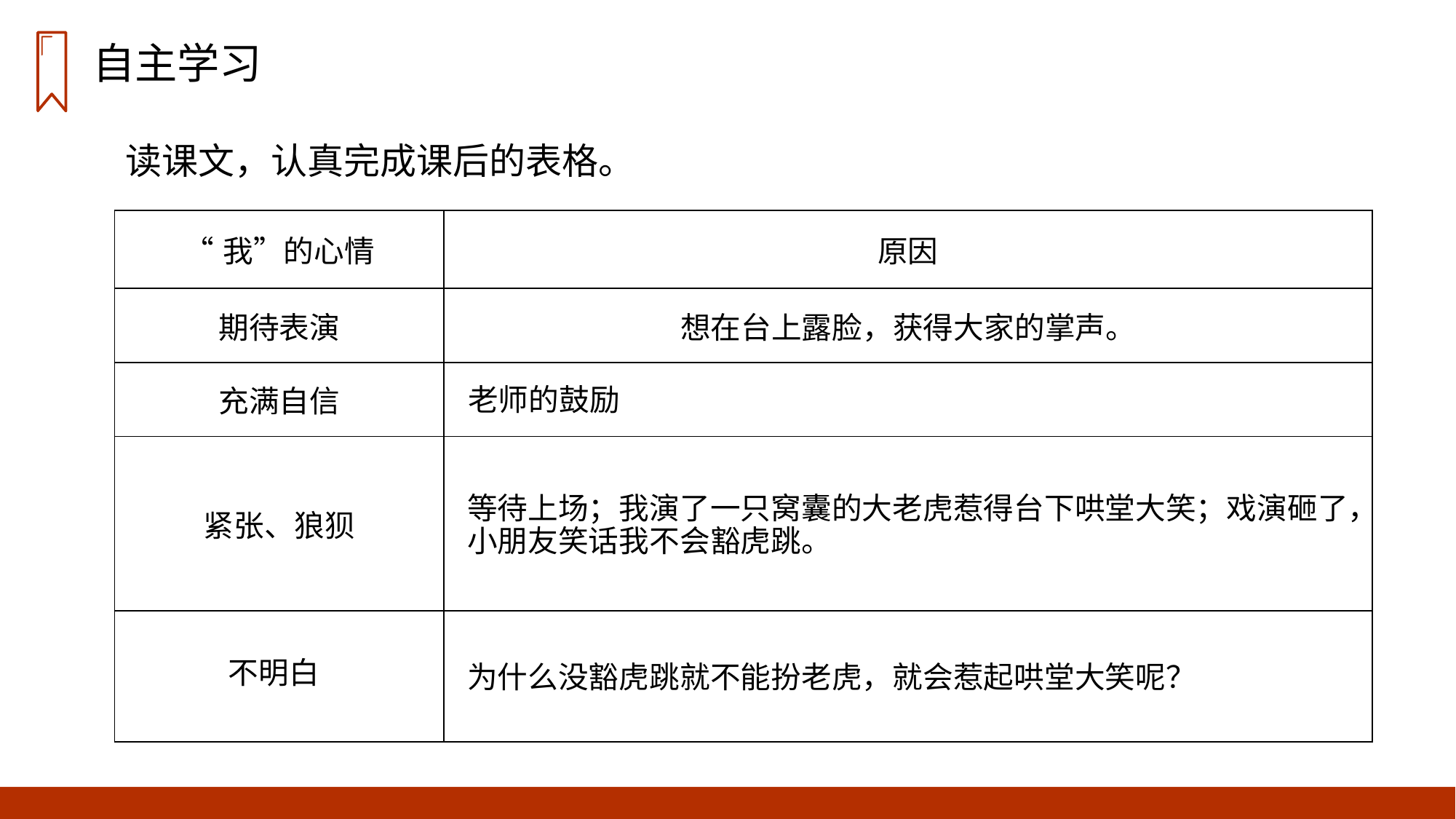

自主学习
读课文，认真完成课后的表格。
| “我”的心情 | 原因 |
| --- | --- |
| 期待表演 | 想在台上露脸，获得大家的掌声。 |
| 充满自信 |  |
| 紧张、狼狈 |  |
|  |  |
老师的鼓励
等待上场；我演了一只窝囊的大老虎惹得台下哄堂大笑；戏演砸了，小朋友笑话我不会豁虎跳。
不明白
为什么没豁虎跳就不能扮老虎，就会惹起哄堂大笑呢？